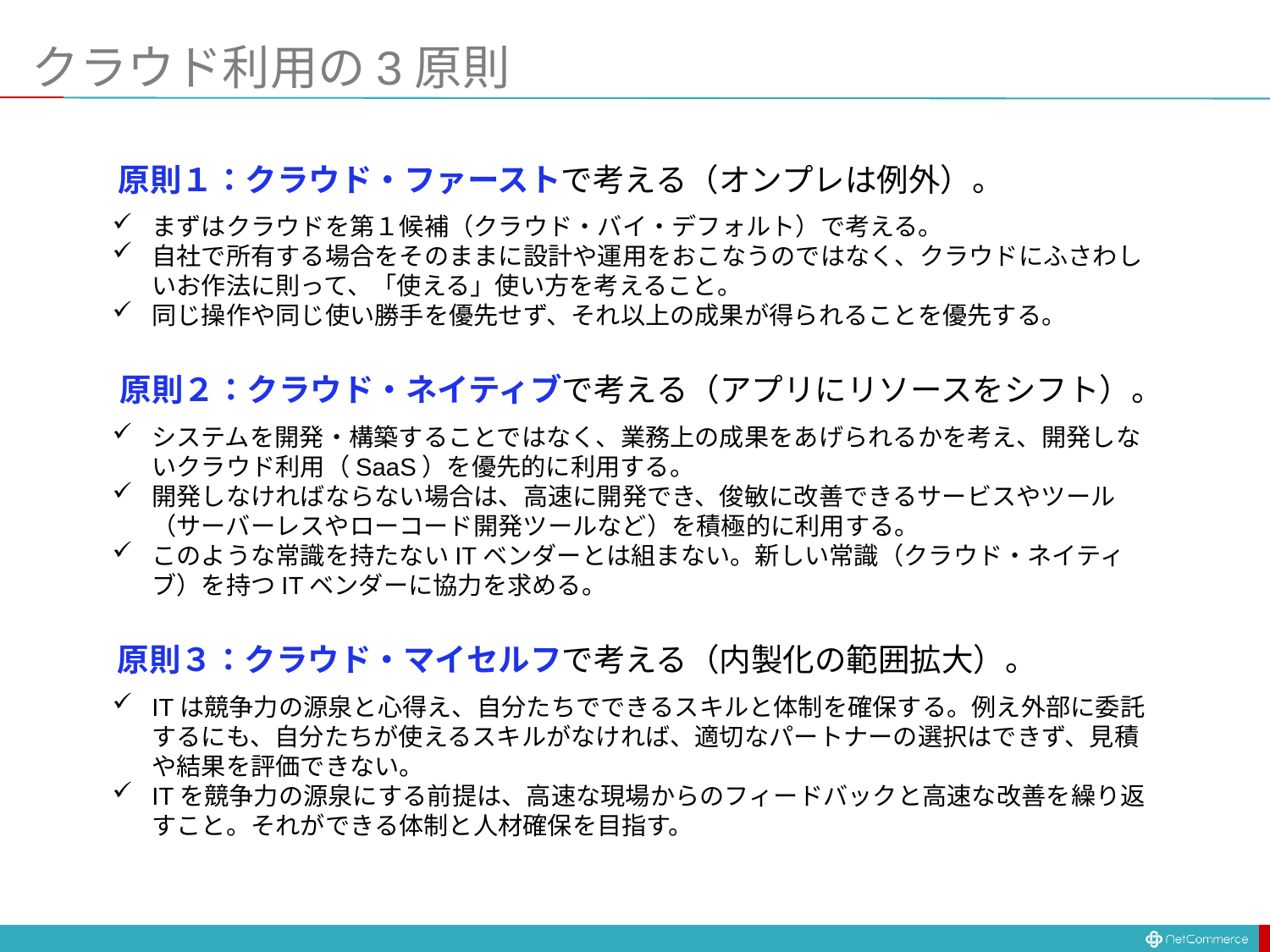

# クラウド利用の3原則
原則１：クラウド・ファーストで考える（オンプレは例外）。
まずはクラウドを第１候補（クラウド・バイ・デフォルト）で考える。
自社で所有する場合をそのままに設計や運用をおこなうのではなく、クラウドにふさわしいお作法に則って、「使える」使い方を考えること。
同じ操作や同じ使い勝手を優先せず、それ以上の成果が得られることを優先する。
原則２：クラウド・ネイティブで考える（アプリにリソースをシフト）。
システムを開発・構築することではなく、業務上の成果をあげられるかを考え、開発しないクラウド利用（SaaS）を優先的に利用する。
開発しなければならない場合は、高速に開発でき、俊敏に改善できるサービスやツール（サーバーレスやローコード開発ツールなど）を積極的に利用する。
このような常識を持たないITベンダーとは組まない。新しい常識（クラウド・ネイティブ）を持つITベンダーに協力を求める。
原則３：クラウド・マイセルフで考える（内製化の範囲拡大）。
ITは競争力の源泉と心得え、自分たちでできるスキルと体制を確保する。例え外部に委託するにも、自分たちが使えるスキルがなければ、適切なパートナーの選択はできず、見積や結果を評価できない。
ITを競争力の源泉にする前提は、高速な現場からのフィードバックと高速な改善を繰り返すこと。それができる体制と人材確保を目指す。